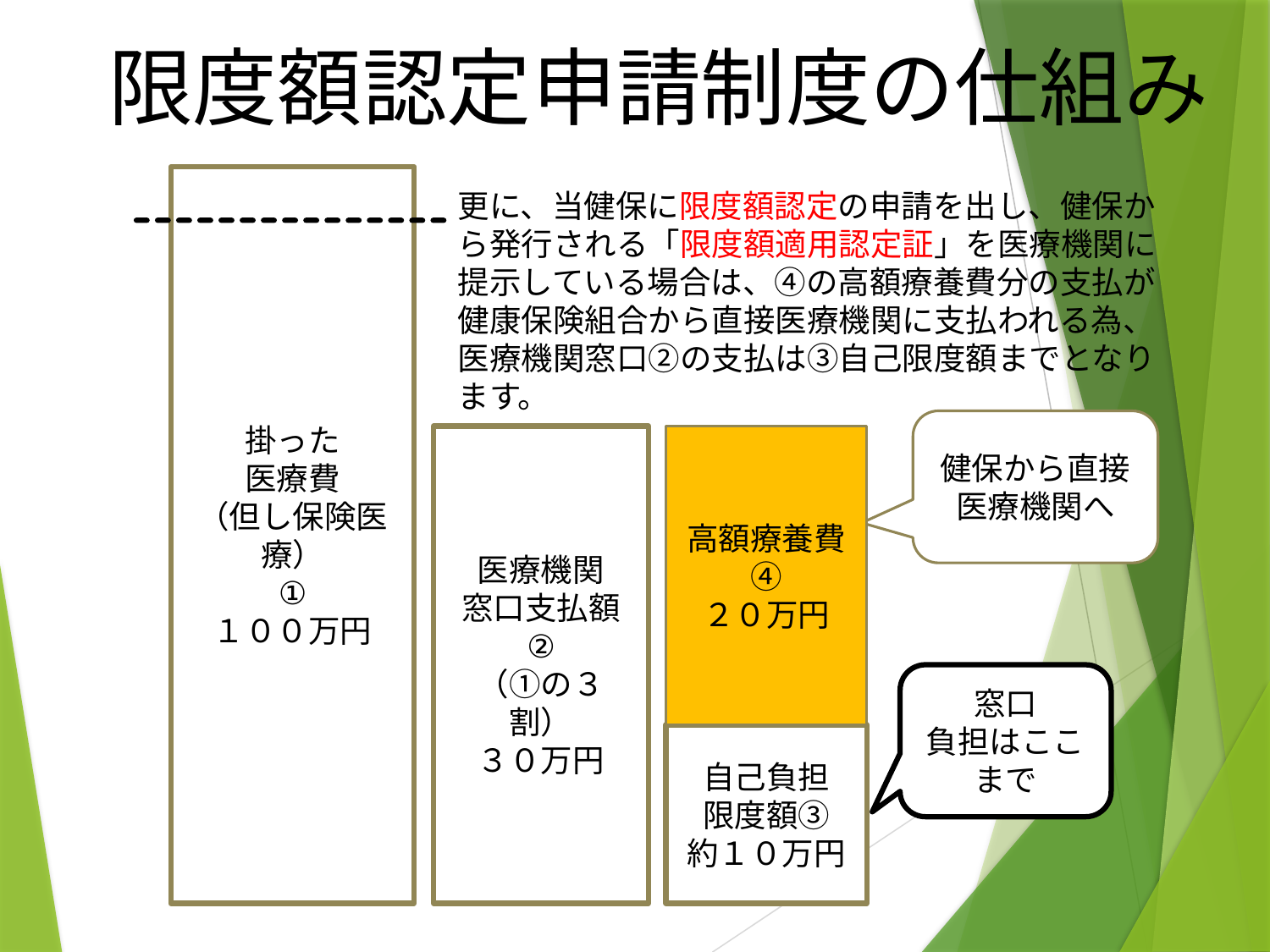

限度額認定申請制度の仕組み
掛った
医療費
（但し保険医療）
①
１００万円
高額療養費④
２０万円
医療機関
窓口支払額
②
（①の３割）
３０万円
自己負担
限度額③
約１０万円
更に、当健保に限度額認定の申請を出し、健保から発行される「限度額適用認定証」を医療機関に提示している場合は、④の高額療養費分の支払が健康保険組合から直接医療機関に支払われる為、医療機関窓口②の支払は③自己限度額までとなります。
健保から直接医療機関へ
窓口
負担はここまで